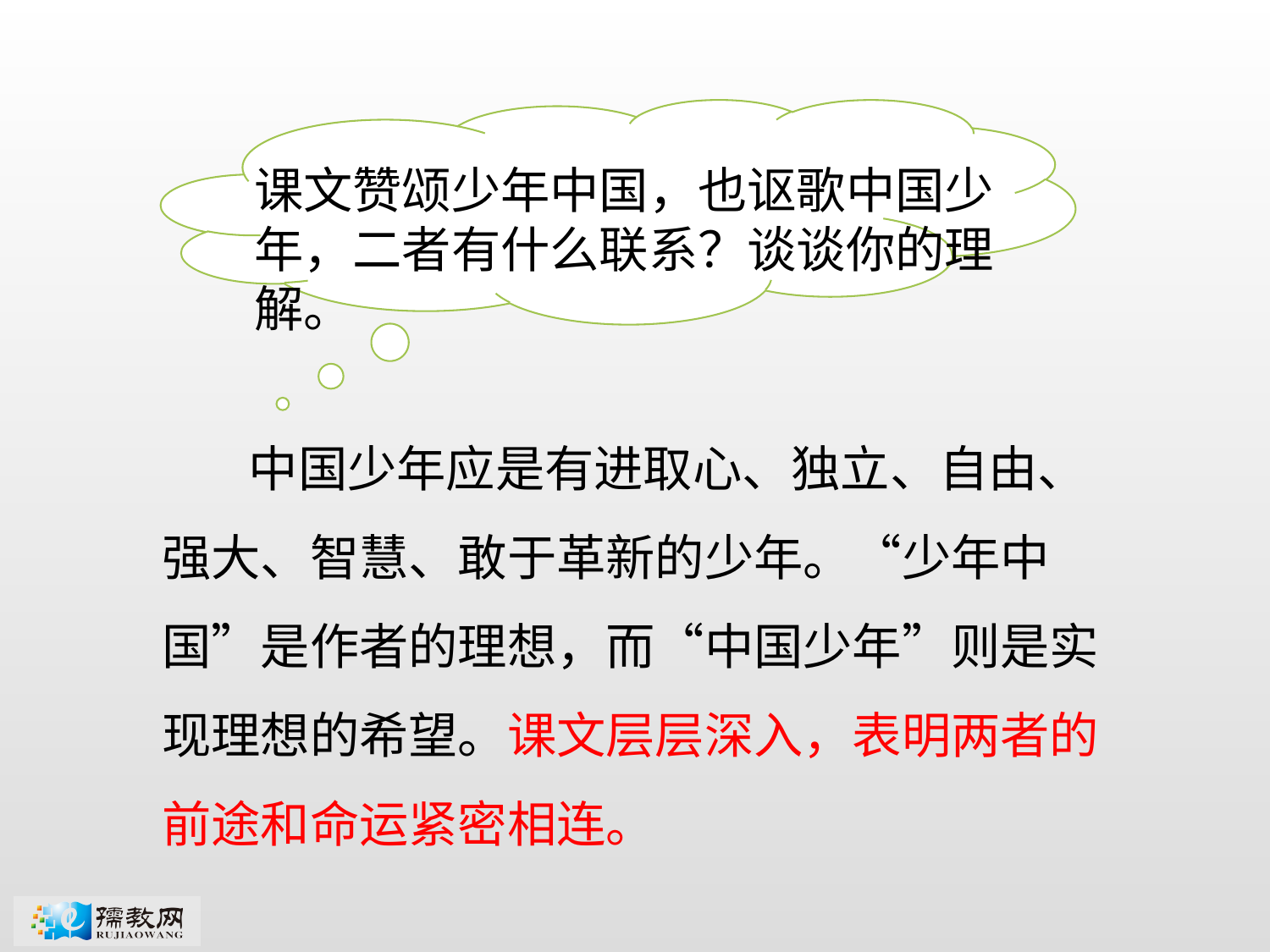

课文赞颂少年中国，也讴歌中国少年，二者有什么联系？谈谈你的理解。

中国少年应是有进取心、独立、自由、强大、智慧、敢于革新的少年。“少年中国”是作者的理想，而“中国少年”则是实现理想的希望。课文层层深入，表明两者的前途和命运紧密相连。